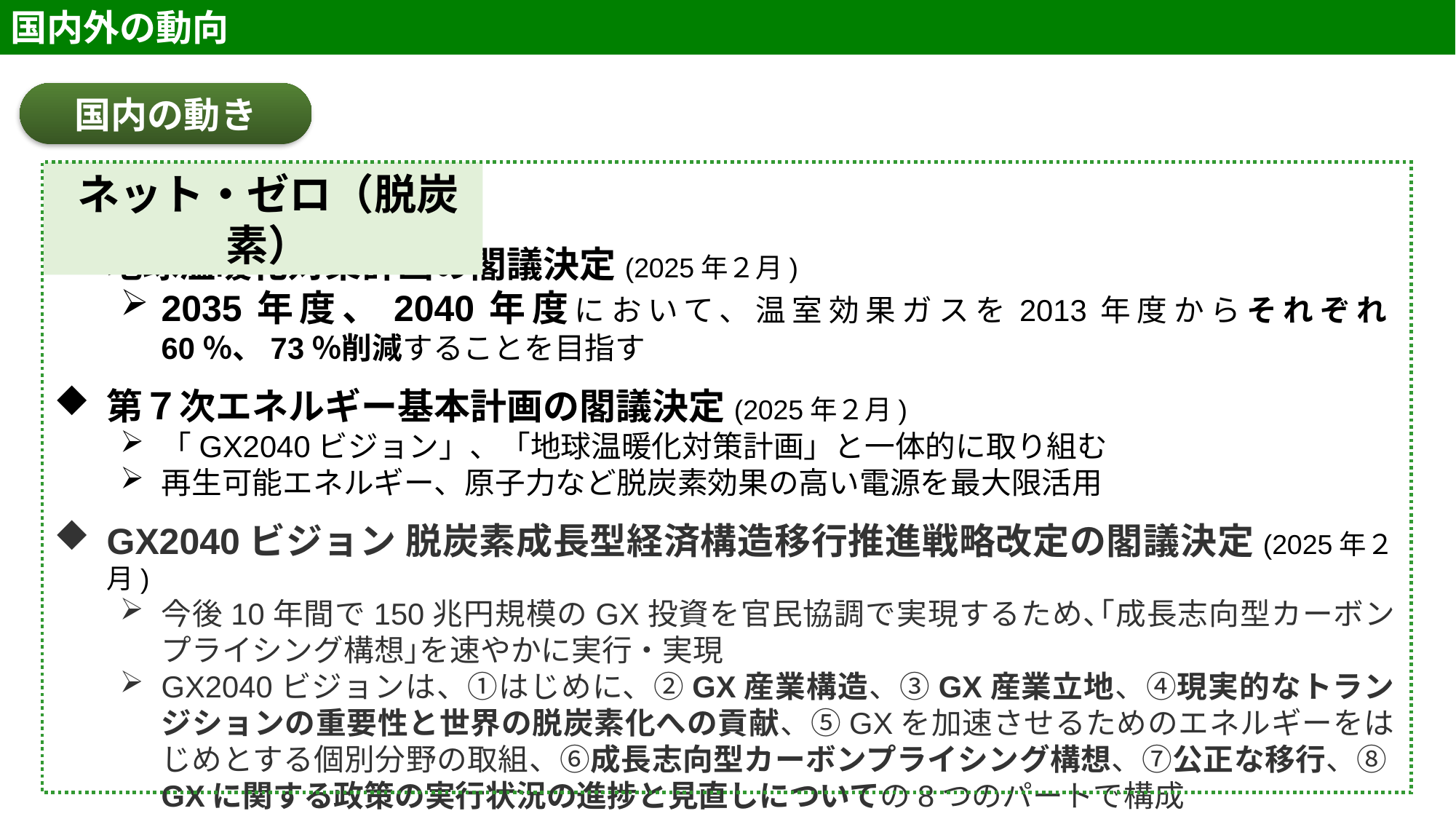

国内外の動向
国内の動き

ネット・ゼロ（脱炭素）
地球温暖化対策計画の閣議決定(2025年２月)
2035年度、2040年度において、温室効果ガスを2013年度からそれぞれ60％、73％削減することを目指す
第７次エネルギー基本計画の閣議決定(2025年２月)
「GX2040ビジョン」、「地球温暖化対策計画」と一体的に取り組む
再⽣可能エネルギー、原⼦⼒など脱炭素効果の⾼い電源を最⼤限活⽤
GX2040ビジョン 脱炭素成長型経済構造移行推進戦略改定の閣議決定(2025年２月)
今後10年間で150兆円規模のGX投資を官民協調で実現するため､｢成長志向型カーボンプライシング構想｣を速やかに実行・実現
GX2040ビジョンは、①はじめに、②GX産業構造、③GX産業立地、④現実的なトランジションの重要性と世界の脱炭素化への貢献、⑤GXを加速させるためのエネルギーをはじめとする個別分野の取組、⑥成長志向型カーボンプライシング構想、⑦公正な移行、⑧GXに関する政策の実行状況の進捗と見直しについての8つのパートで構成